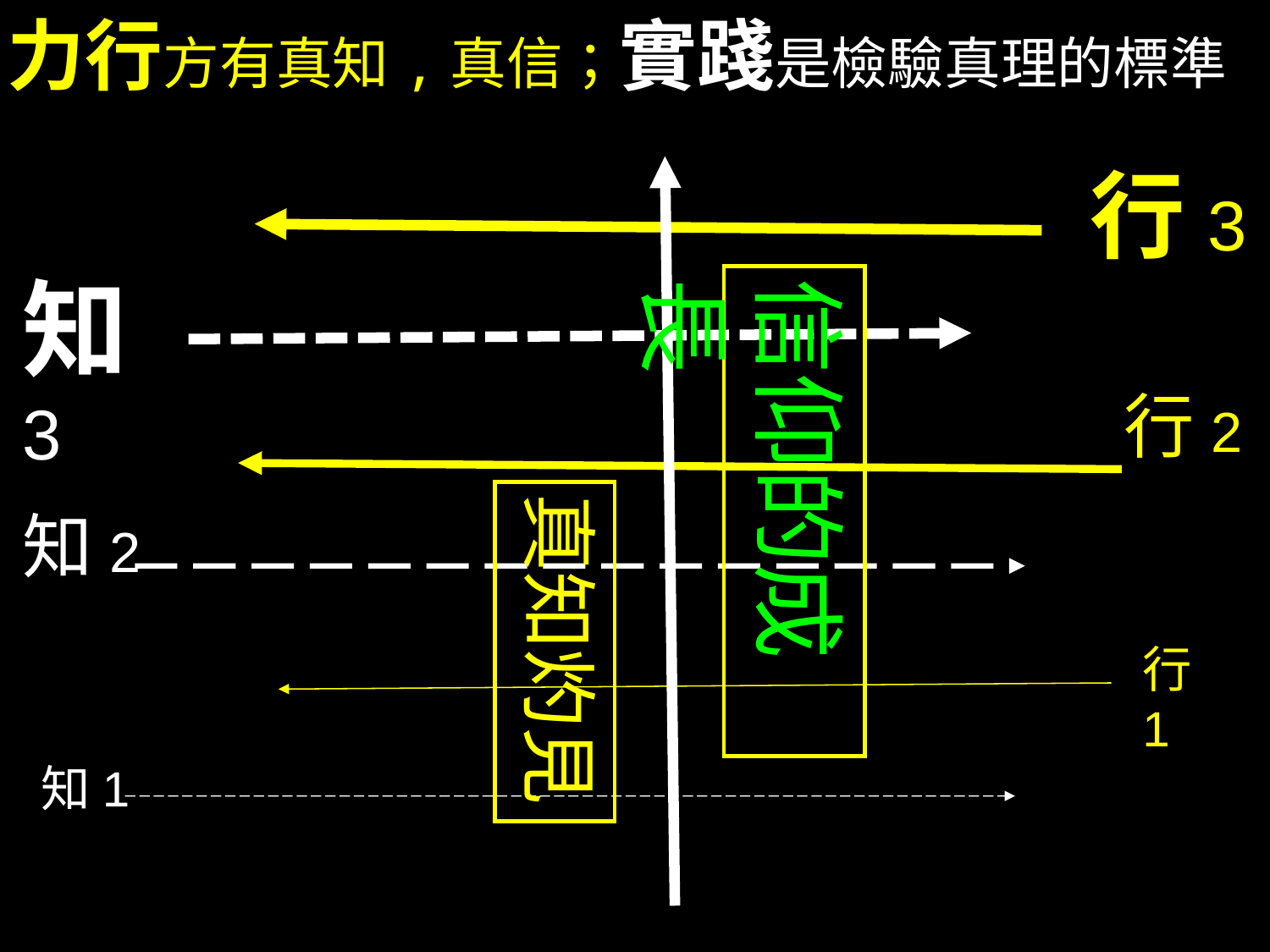

力行方有真知,真信；實踐是檢驗真理的標準
行3

知3
信仰的成長

行2

真知灼見
知2

行1

知1